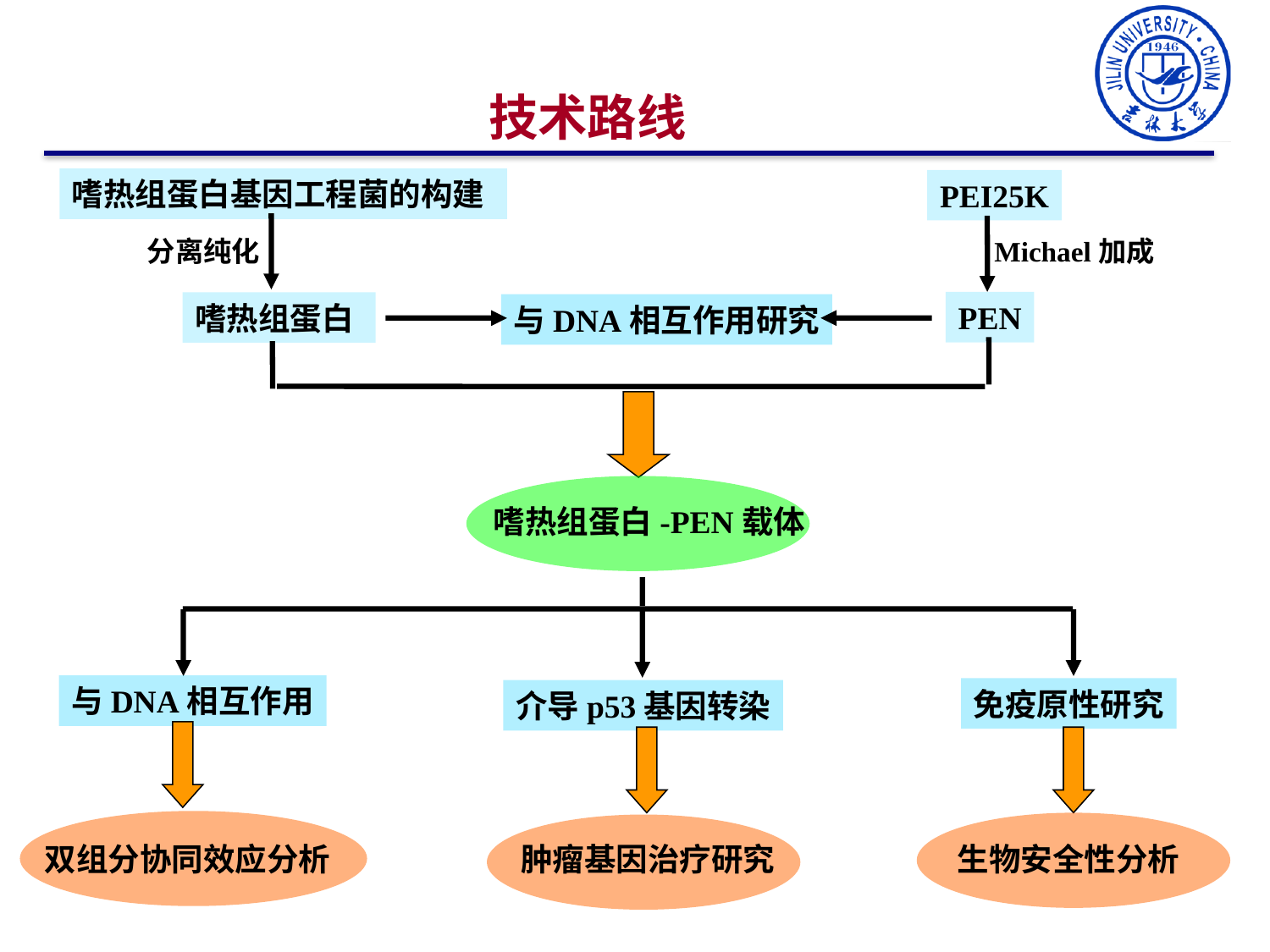

技术路线
嗜热组蛋白基因工程菌的构建
PEI25K

Michael加成
PEN

分离纯化
嗜热组蛋白
与DNA相互作用研究

嗜热组蛋白-PEN载体

与DNA相互作用
免疫原性研究
介导p53基因转染

双组分协同效应分析
肿瘤基因治疗研究
生物安全性分析